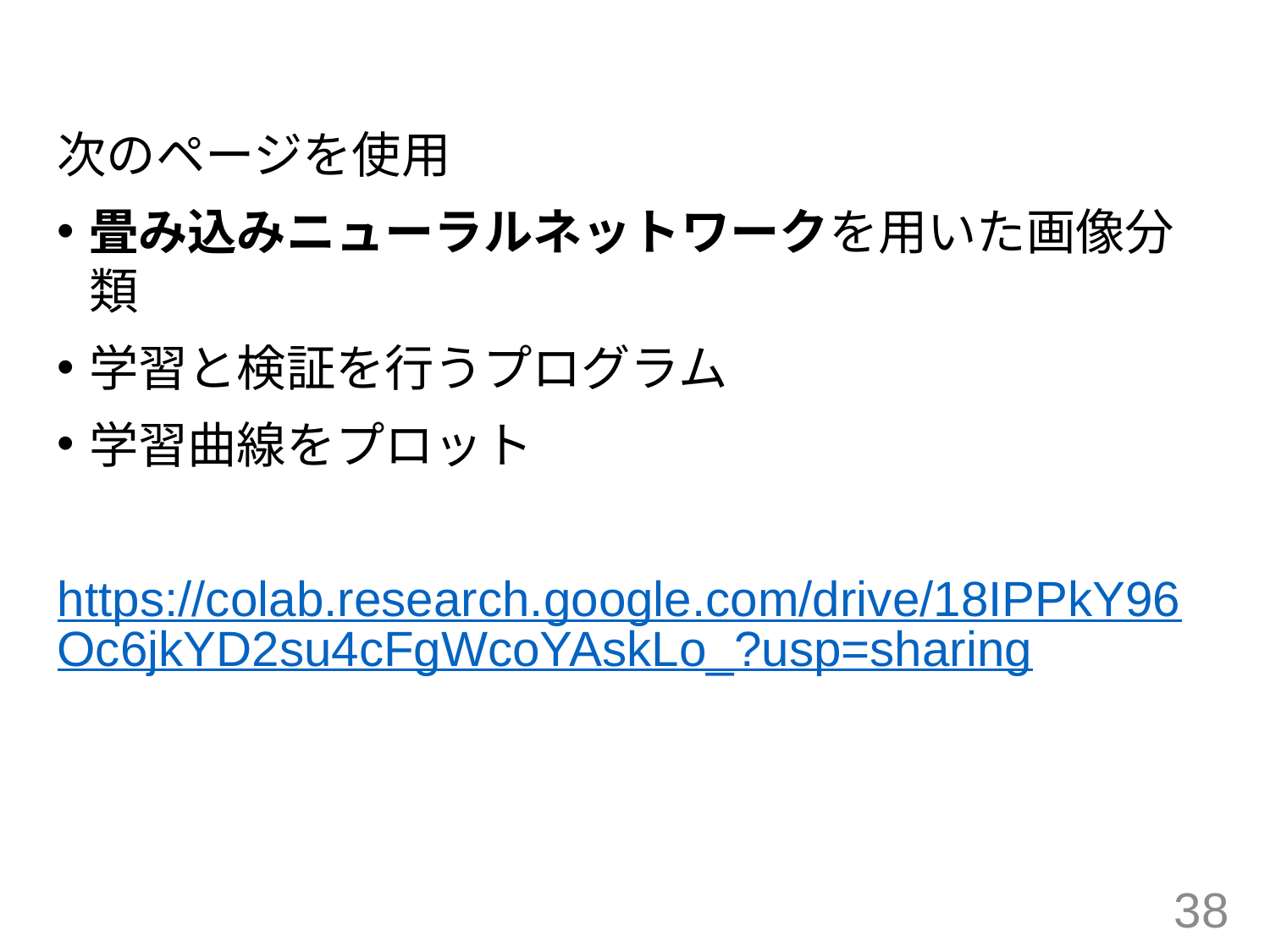

#
次のページを使用
畳み込みニューラルネットワークを用いた画像分類
学習と検証を行うプログラム
学習曲線をプロット

https://colab.research.google.com/drive/18IPPkY96Oc6jkYD2su4cFgWcoYAskLo_?usp=sharing

38